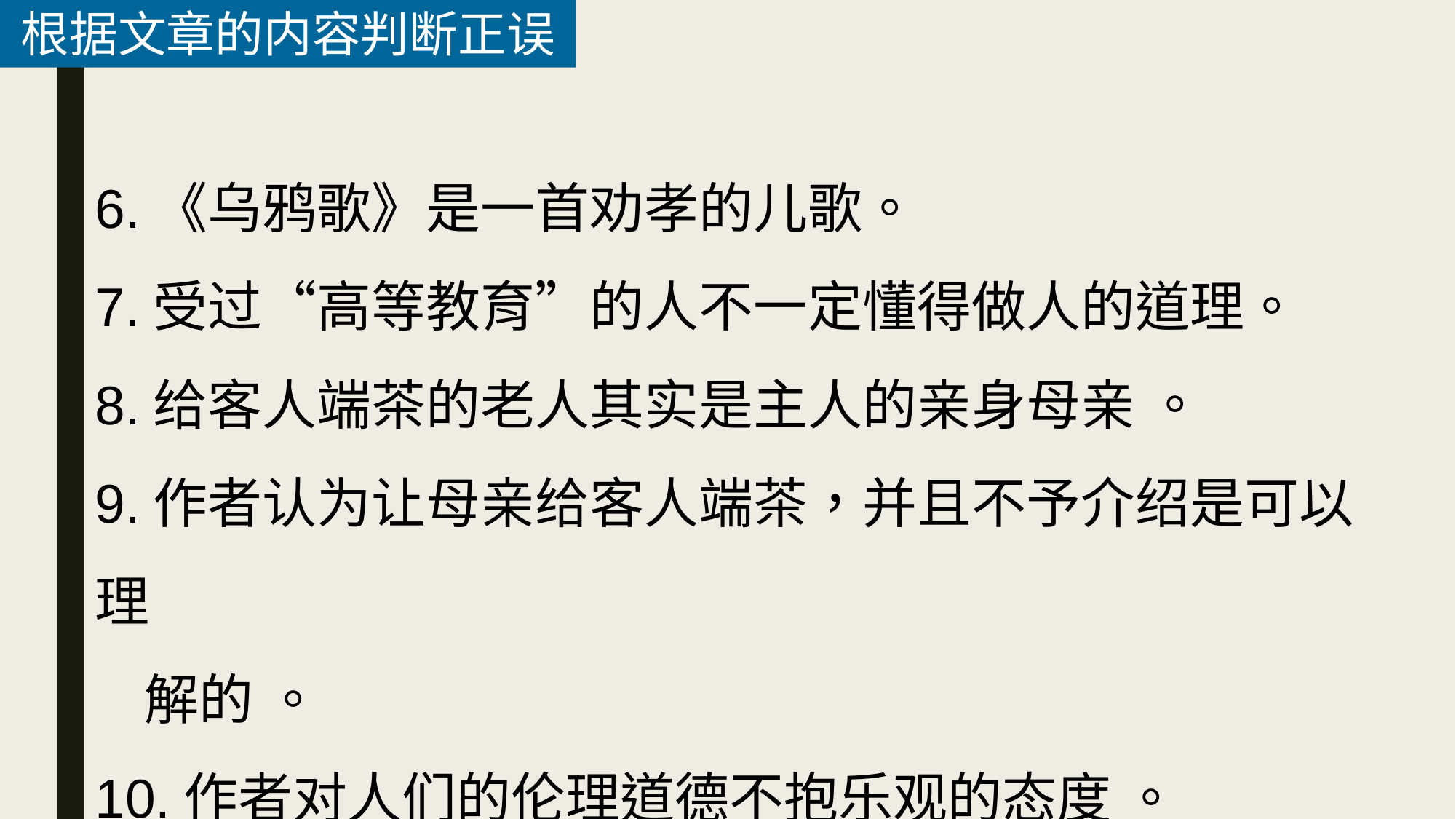

根据文章的内容判断正误
6.《乌鸦歌》是一首劝孝的儿歌。
7.受过“高等教育”的人不一定懂得做人的道理。
8.给客人端茶的老人其实是主人的亲身母亲 。
9.作者认为让母亲给客人端茶，并且不予介绍是可以理
   解的 。
10.作者对人们的伦理道德不抱乐观的态度 。